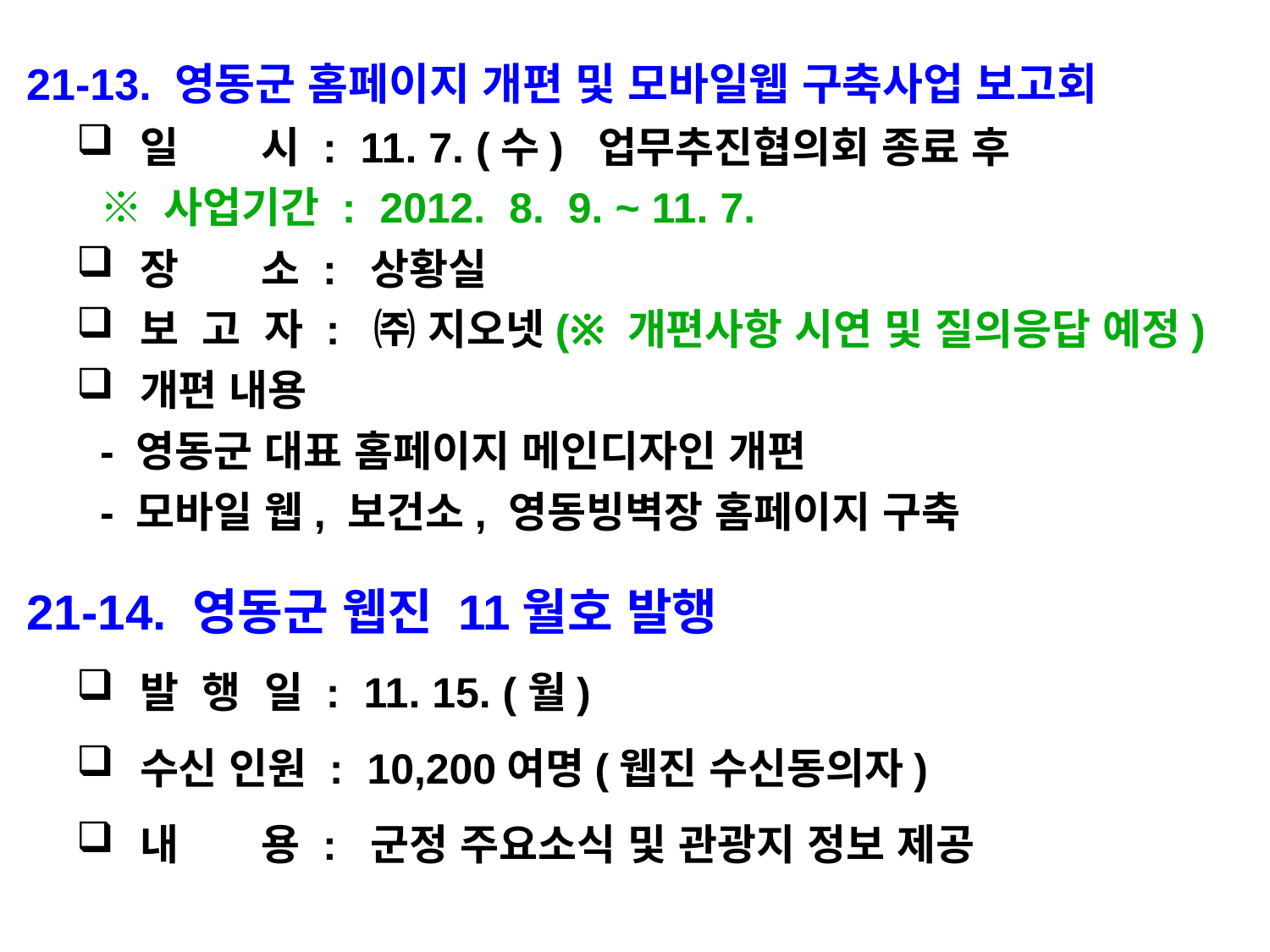

21-13. 영동군 홈페이지 개편 및 모바일웹 구축사업 보고회
일       시 :  11. 7. (수)  업무추진협의회 종료 후
  ※ 사업기간 :  2012.  8.  9. ~ 11. 7.
장       소 :  상황실
보  고  자 :  ㈜ 지오넷(※ 개편사항 시연 및 질의응답 예정)
개편 내용
  - 영동군 대표 홈페이지 메인디자인 개편
  - 모바일 웹, 보건소, 영동빙벽장 홈페이지 구축

 21-14. 영동군 웹진 11월호 발행
발  행  일 :  11. 15. (월)
수신 인원 :  10,200여명(웹진 수신동의자)
내       용 :  군정 주요소식 및 관광지 정보 제공